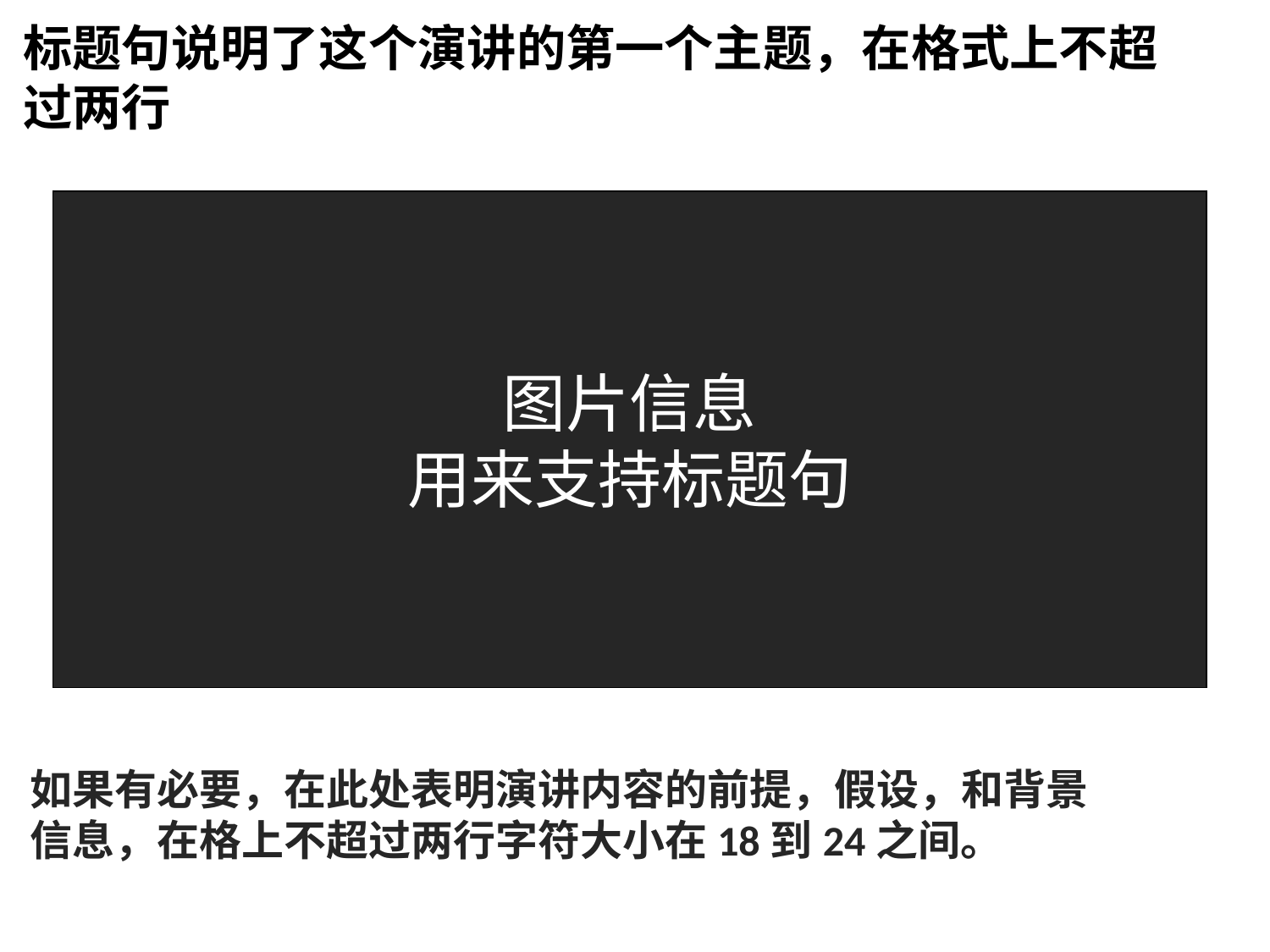

标题句说明了这个演讲的第一个主题，在格式上不超过两行
图片信息
用来支持标题句
如果有必要，在此处表明演讲内容的前提，假设，和背景信息，在格上不超过两行字符大小在18到24之间。